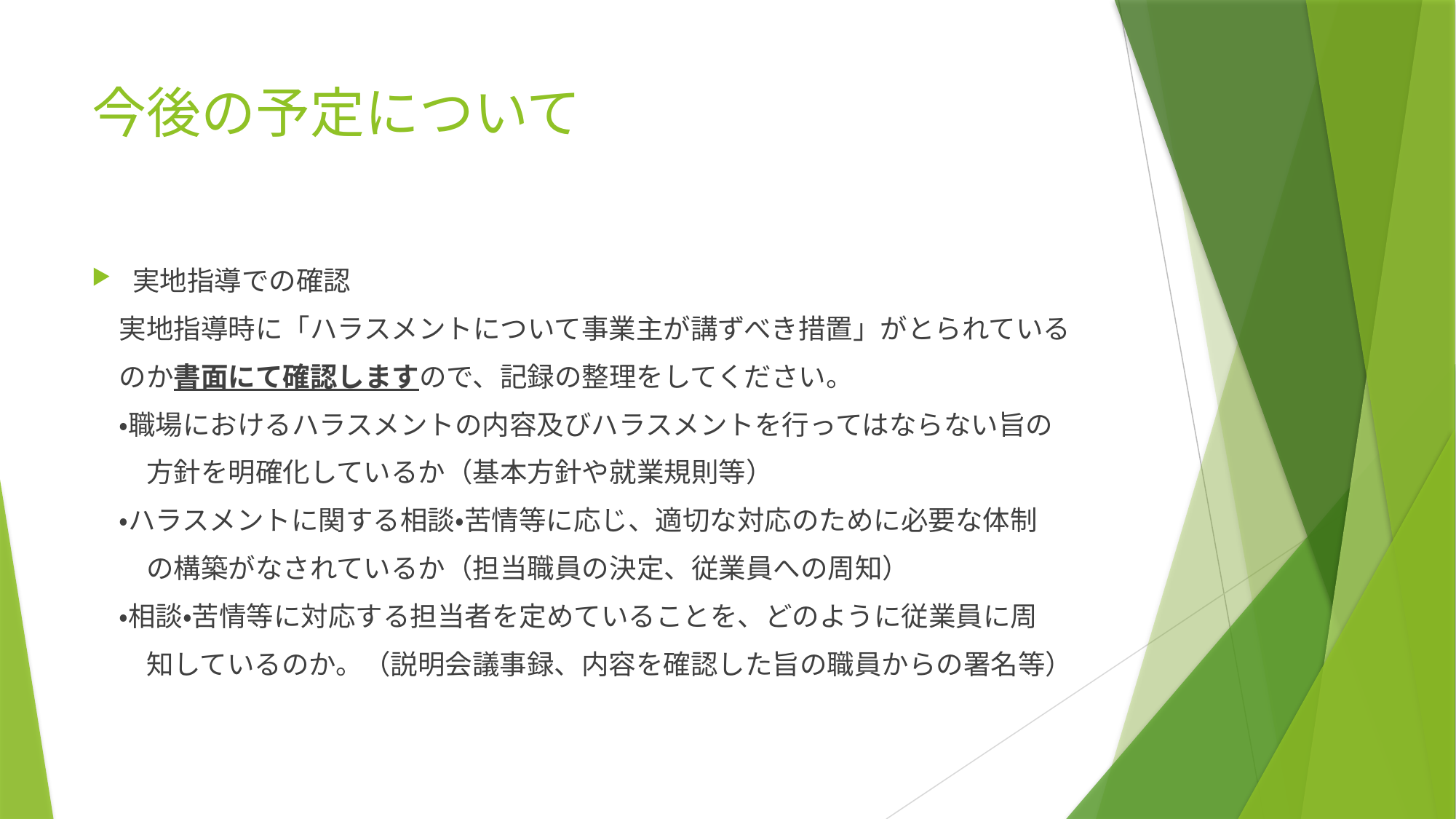

# 今後の予定について
実地指導での確認
　実地指導時に「ハラスメントについて事業主が講ずべき措置」がとられている
　のか書面にて確認しますので、記録の整理をしてください。
　・職場におけるハラスメントの内容及びハラスメントを行ってはならない旨の
　　方針を明確化しているか（基本方針や就業規則等）
　・ハラスメントに関する相談・苦情等に応じ、適切な対応のために必要な体制
　　の構築がなされているか（担当職員の決定、従業員への周知）
　・相談・苦情等に対応する担当者を定めていることを、どのように従業員に周
　　知しているのか。（説明会議事録、内容を確認した旨の職員からの署名等）